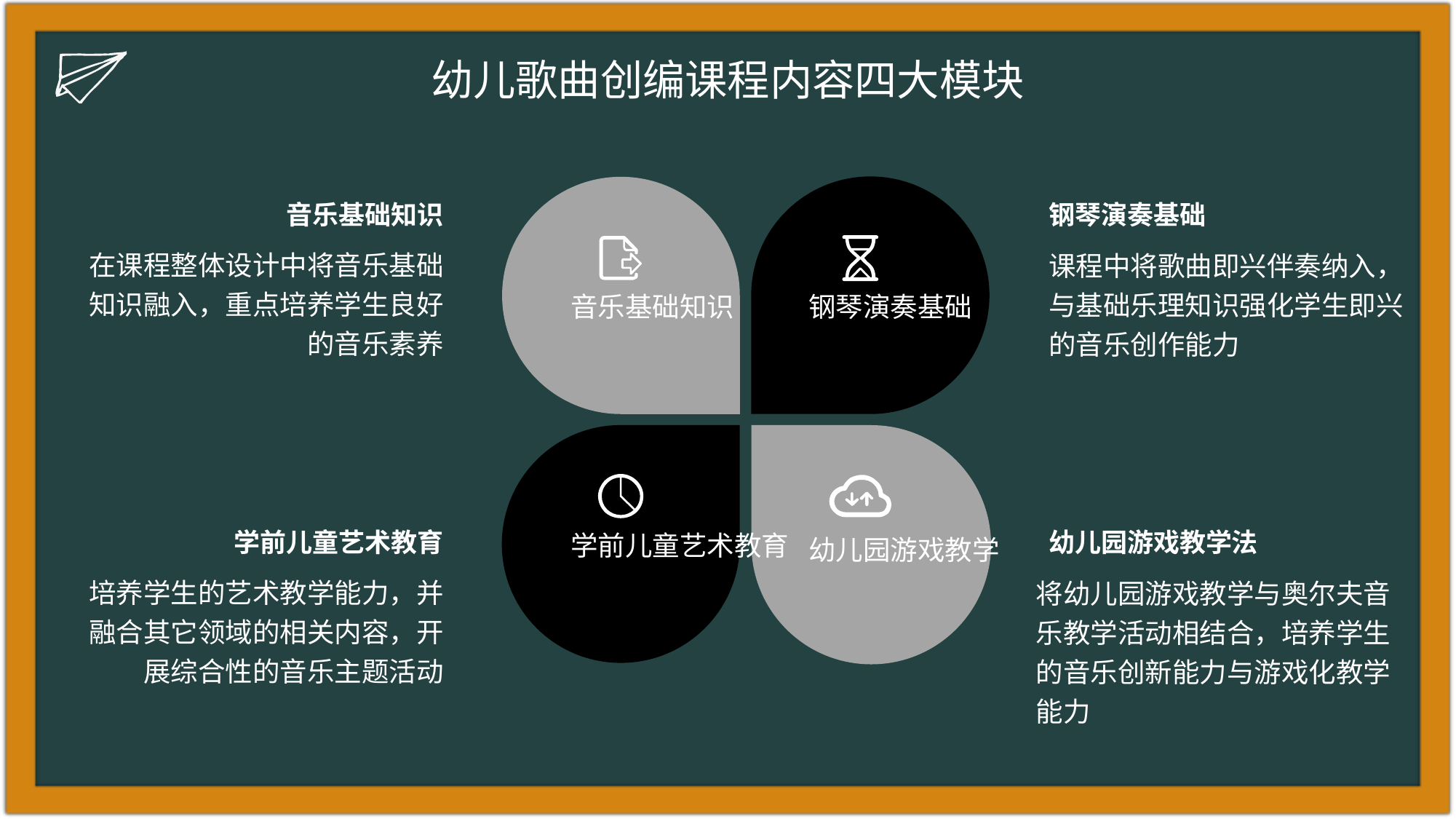

幼儿歌曲创编课程内容四大模块

音乐基础知识
钢琴演奏基础

在课程整体设计中将音乐基础知识融入，重点培养学生良好的音乐素养
课程中将歌曲即兴伴奏纳入，与基础乐理知识强化学生即兴的音乐创作能力
音乐基础知识
钢琴演奏基础

学前儿童艺术教育
幼儿园游戏教学法
学前儿童艺术教育
幼儿园游戏教学
培养学生的艺术教学能力，并融合其它领域的相关内容，开展综合性的音乐主题活动
将幼儿园游戏教学与奥尔夫音乐教学活动相结合，培养学生的音乐创新能力与游戏化教学能力